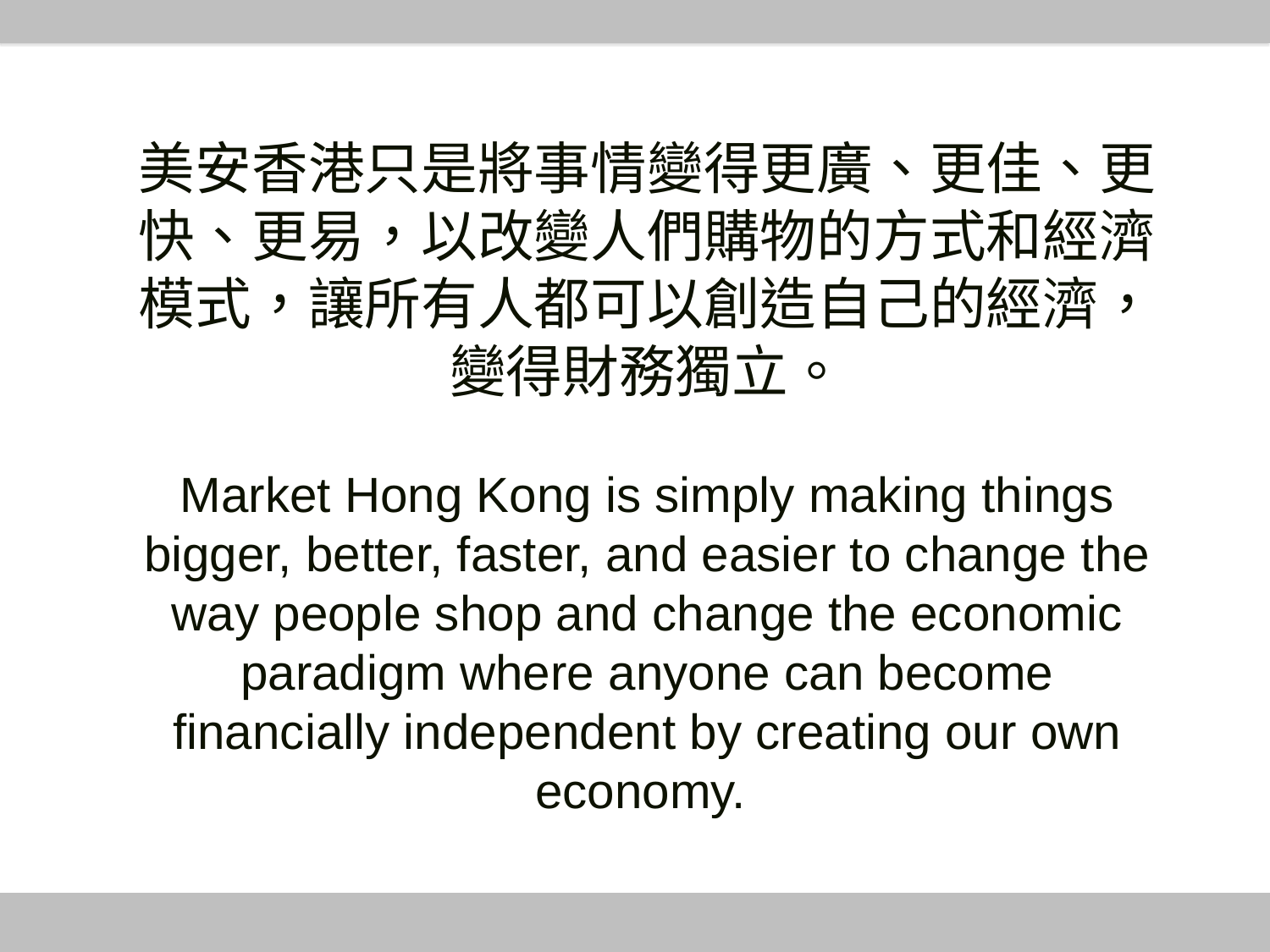

美安香港只是將事情變得更廣、更佳、更快、更易，以改變人們購物的方式和經濟模式，讓所有人都可以創造自己的經濟，變得財務獨立。

Market Hong Kong is simply making things bigger, better, faster, and easier to change the way people shop and change the economic paradigm where anyone can become financially independent by creating our own economy.